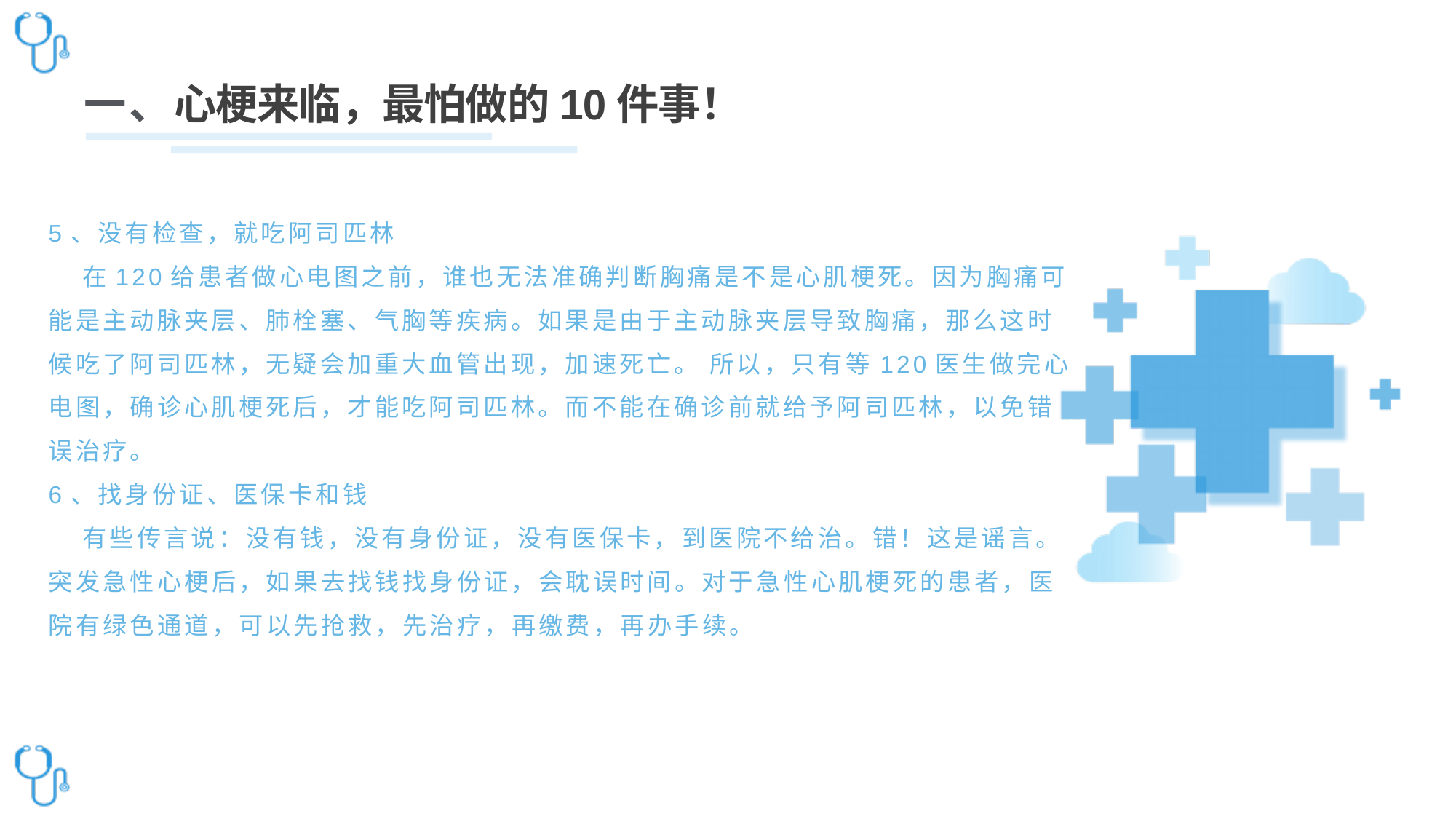

一、心梗来临，最怕做的10件事！

# 5、没有检查，就吃阿司匹林  在120给患者做心电图之前，谁也无法准确判断胸痛是不是心肌梗死。因为胸痛可能是主动脉夹层、肺栓塞、气胸等疾病。如果是由于主动脉夹层导致胸痛，那么这时候吃了阿司匹林，无疑会加重大血管出现，加速死亡。 所以，只有等120医生做完心电图，确诊心肌梗死后，才能吃阿司匹林。而不能在确诊前就给予阿司匹林，以免错误治疗。  6、找身份证、医保卡和钱  有些传言说：没有钱，没有身份证，没有医保卡，到医院不给治。错！这是谣言。 突发急性心梗后，如果去找钱找身份证，会耽误时间。对于急性心肌梗死的患者，医院有绿色通道，可以先抢救，先治疗，再缴费，再办手续。